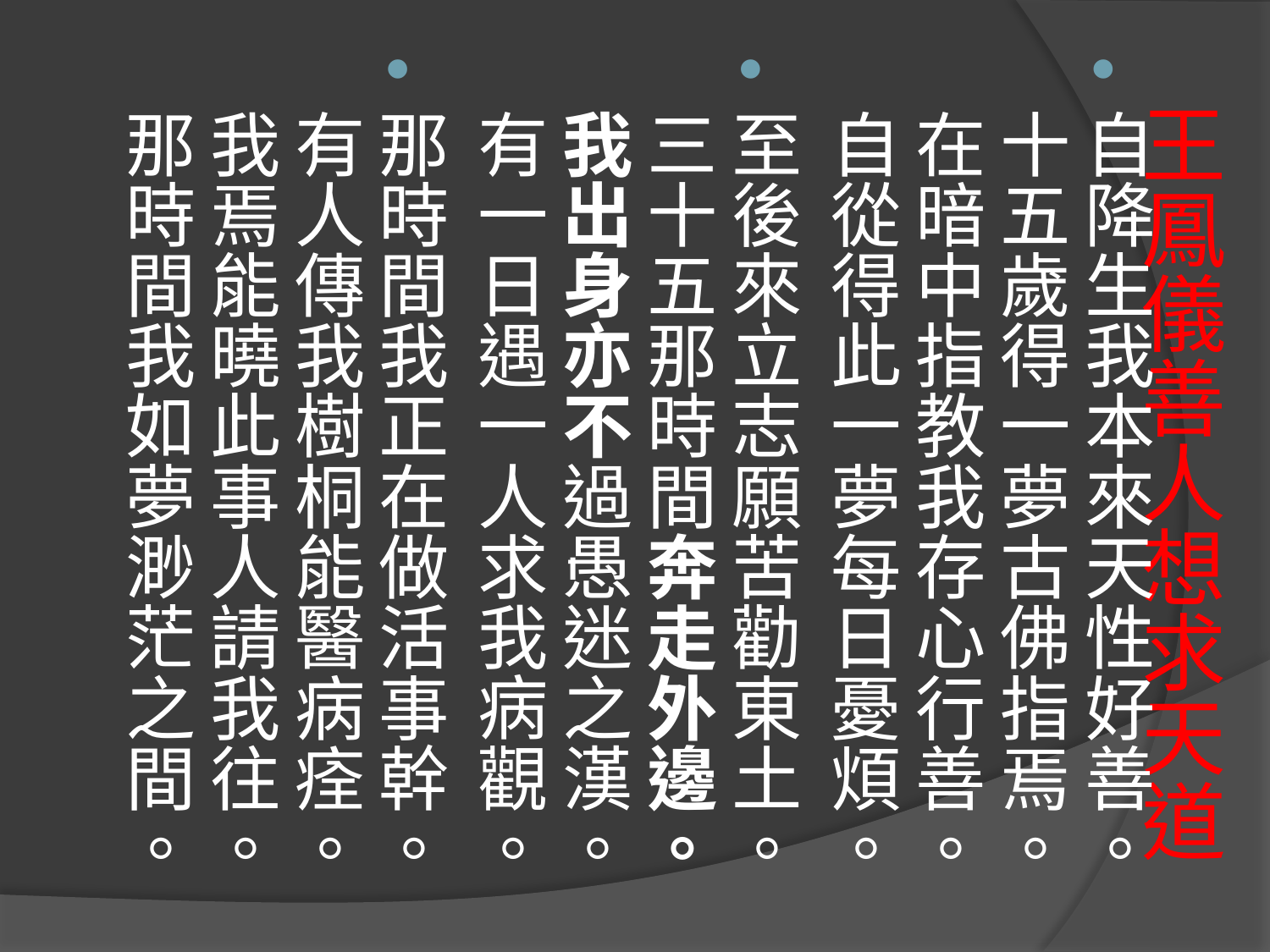

自降生我本來天性好善。
十五歲得一夢古佛指焉。
在暗中指教我存心行善。
自從得此一夢每日憂煩。
至後來立志願苦勸東土。
三十五那時間奔走外邊。
我出身亦不過愚迷之漢。
有一日遇一人求我病觀。
那時間我正在做活事幹。
有人傳我樹桐能醫病痊。
我焉能曉此事人請我往。
那時間我如夢渺茫之間。
# 王鳳儀善人想求天道